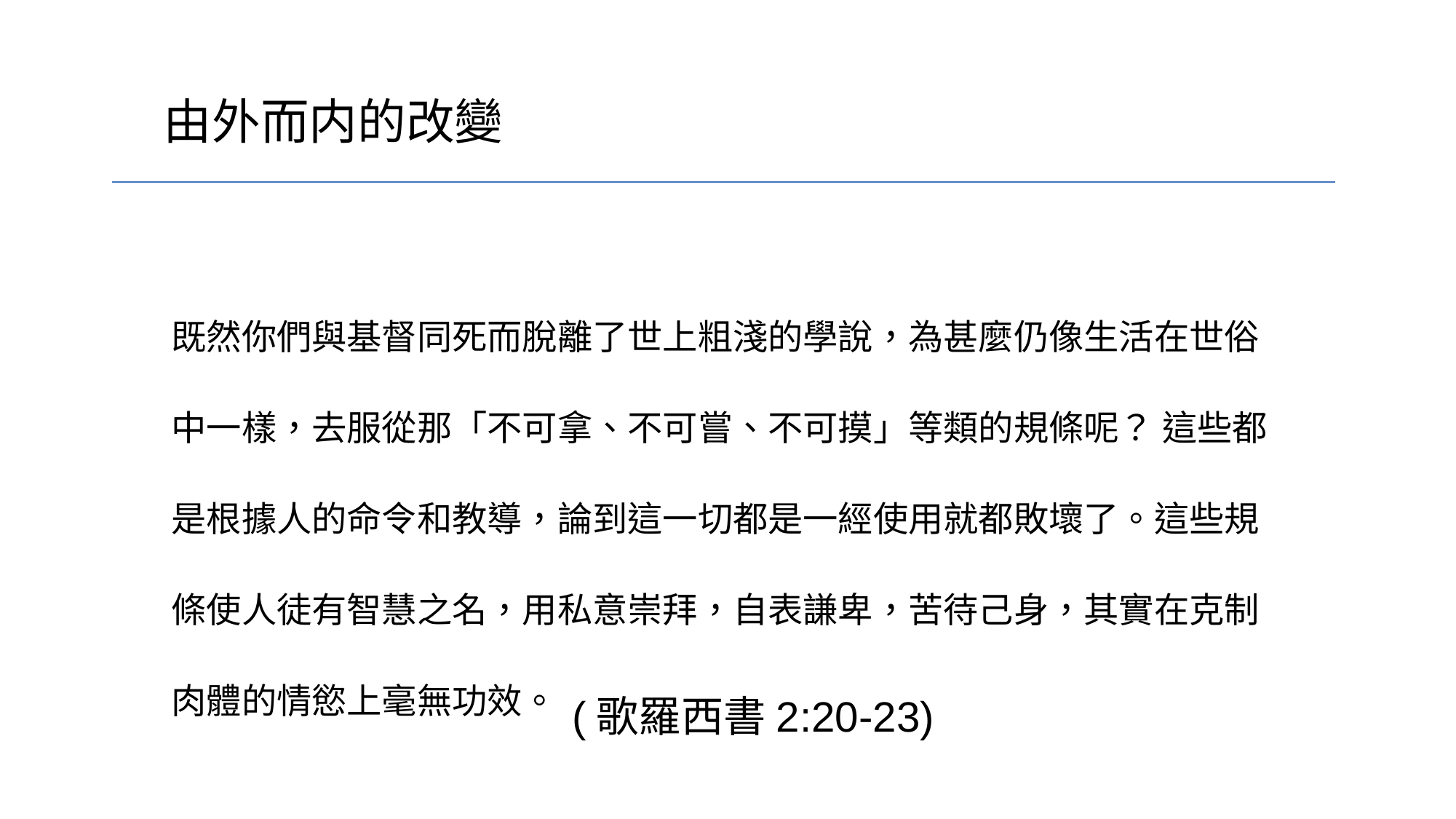

由外而内的改變
# 既然你們與基督同死而脫離了世上粗淺的學說，為甚麼仍像生活在世俗中一樣，去服從那「不可拿、不可嘗、不可摸」等類的規條呢？ 這些都是根據人的命令和教導，論到這一切都是一經使用就都敗壞了。這些規條使人徒有智慧之名，用私意崇拜，自表謙卑，苦待己身，其實在克制肉體的情慾上毫無功效。(歌羅西書2:20-23)